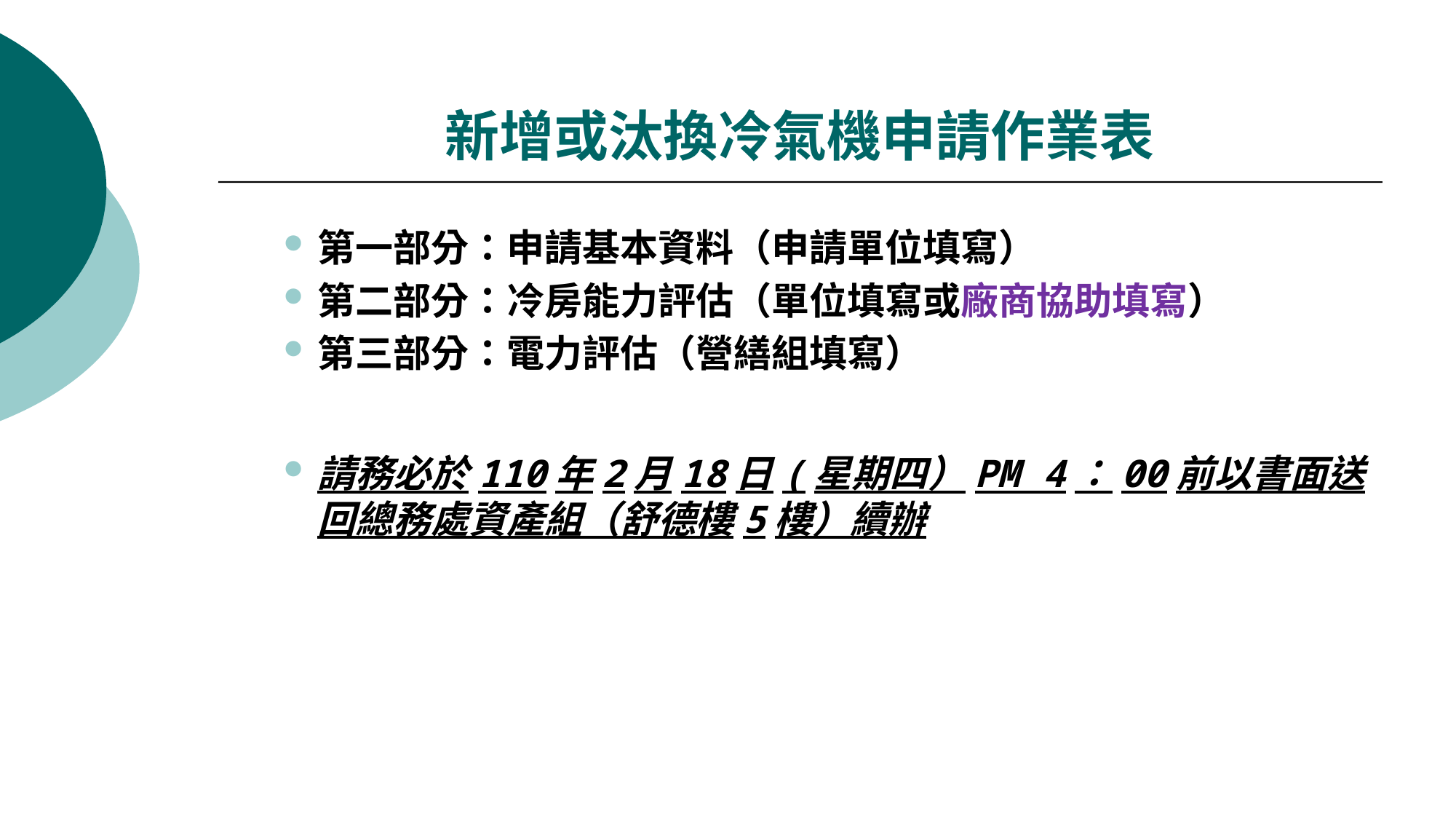

新增或汰換冷氣機申請作業表
第一部分：申請基本資料（申請單位填寫）
第二部分：冷房能力評估（單位填寫或廠商協助填寫）
第三部分：電力評估（營繕組填寫）

請務必於110年2月18日(星期四）PM 4：00前以書面送回總務處資產組（舒德樓5樓）續辦